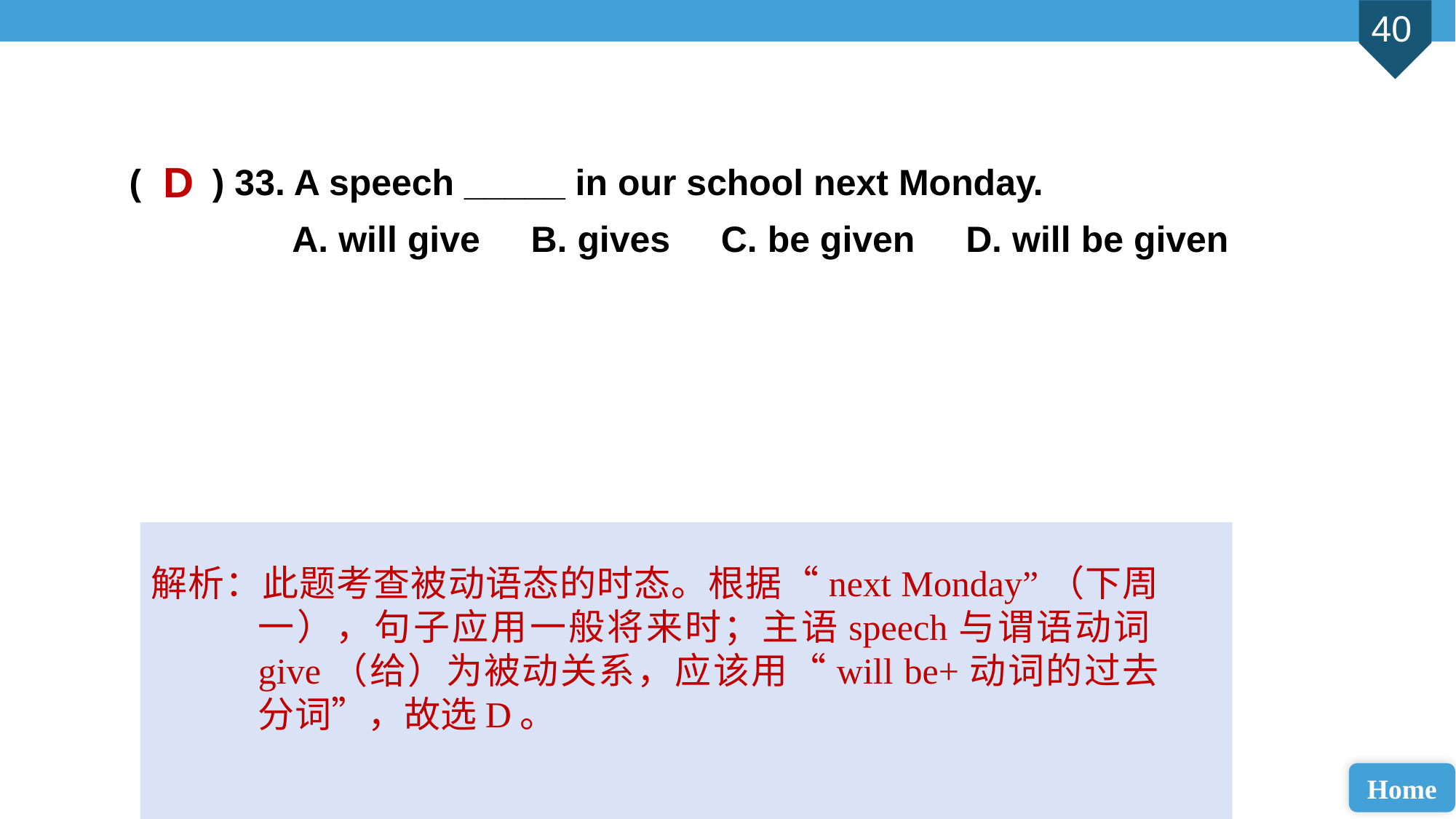

(       ) 33. A speech _____ in our school next Monday.
                A. will give     B. gives     C. be given     D. will be given
D

解析：此题考查被动语态的时态。根据“next Monday”（下周一），句子应用一般将来时；主语speech与谓语动词give（给）为被动关系，应该用“will be+动词的过去分词”，故选D。